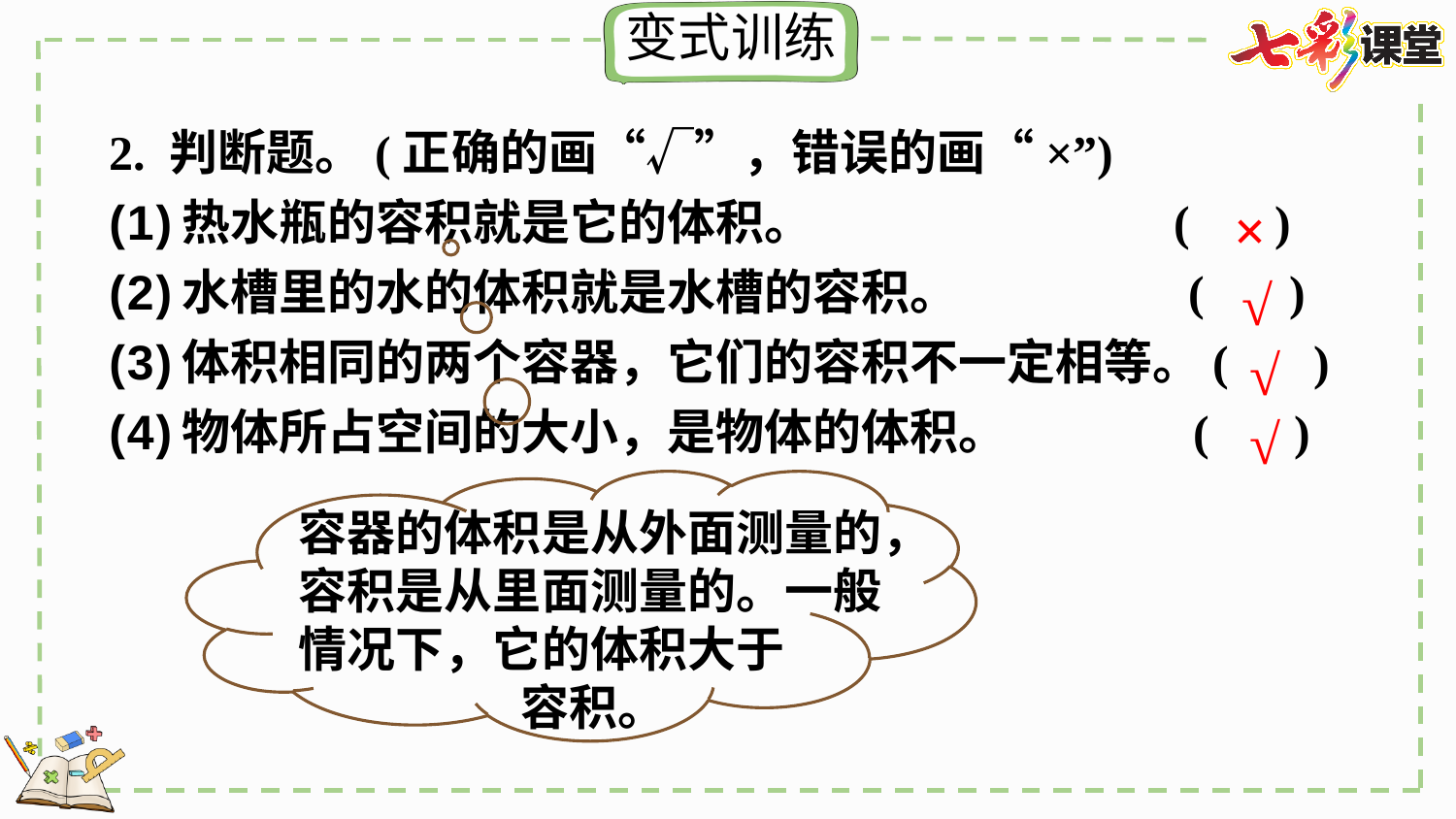

2. 判断题。(正确的画“√”，错误的画“×”)
热水瓶的容积就是它的体积。                                (       )
水槽里的水的体积就是水槽的容积。                    (       )
体积相同的两个容器，它们的容积不一定相等。(       )
物体所占空间的大小，是物体的体积。                (       )
×
√
√
√

容器的体积是从外面测量的，容积是从里面测量的。一般情况下，它的体积大于
容积。